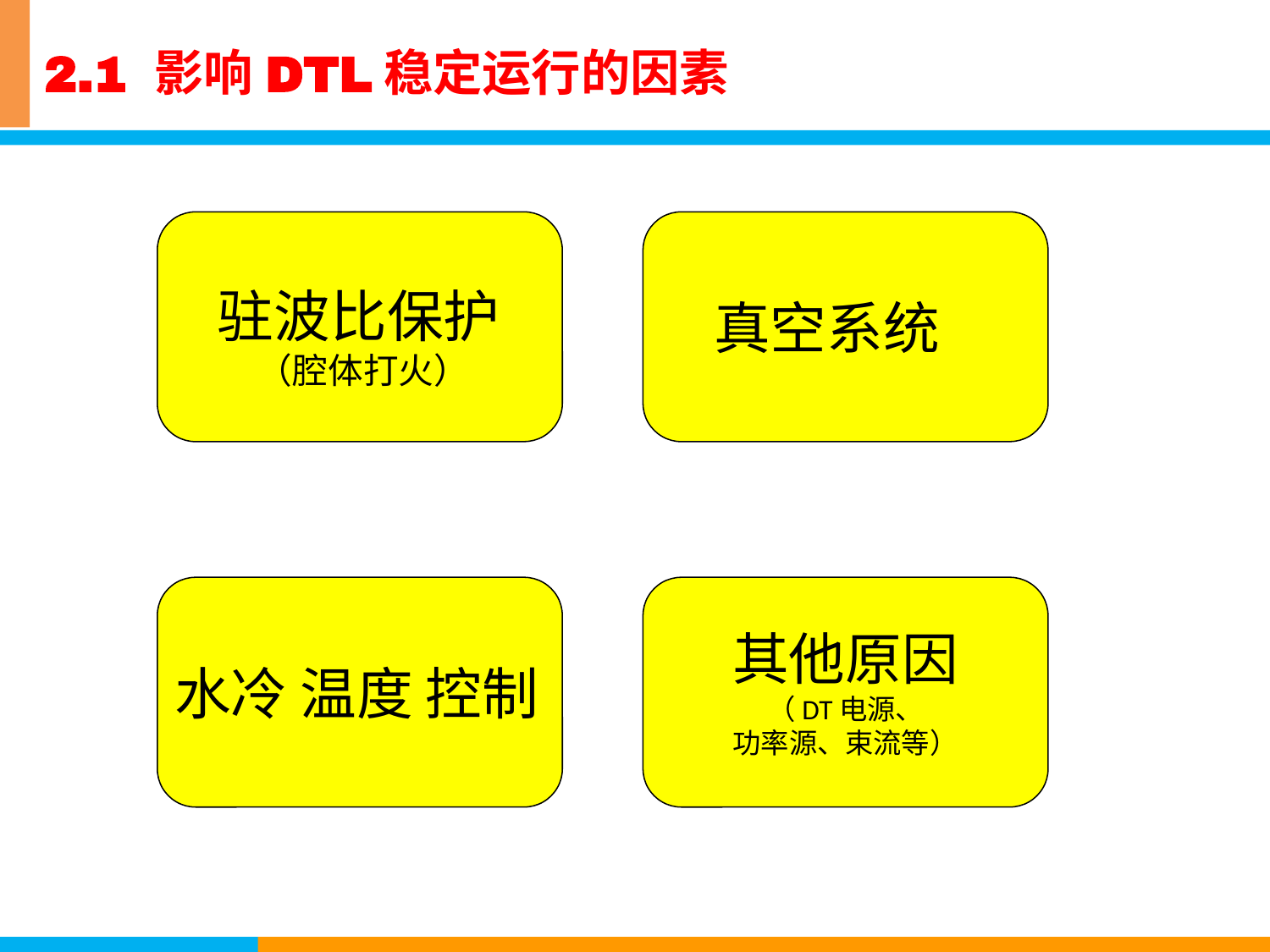

# 2.1 影响DTL稳定运行的因素

驻波比保护
    （腔体打火）
真空系统

其他原因
（DT电源、
功率源、束流等）
水冷 温度 控制